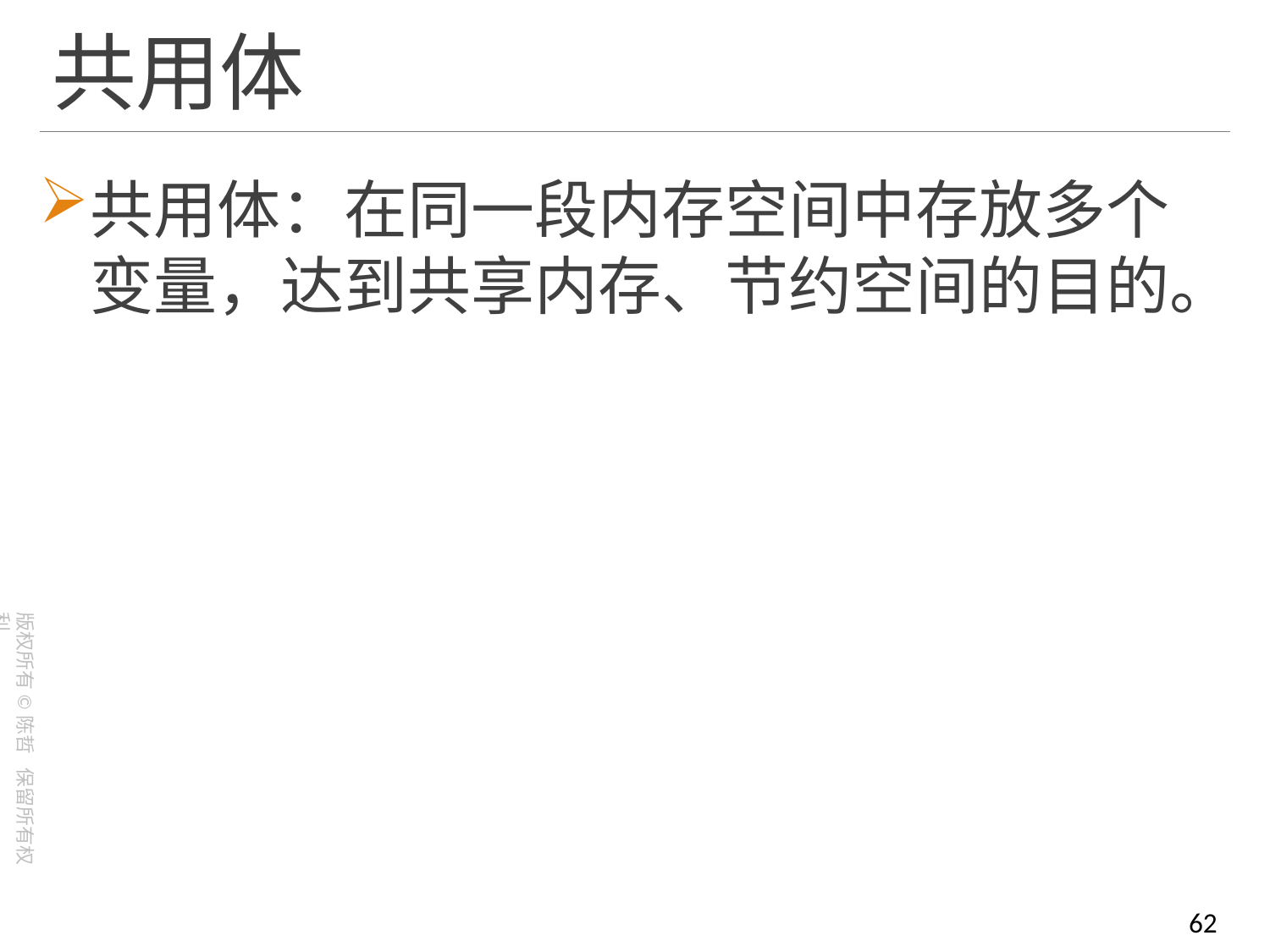

# 共用体
共用体：在同一段内存空间中存放多个变量，达到共享内存、节约空间的目的。

62